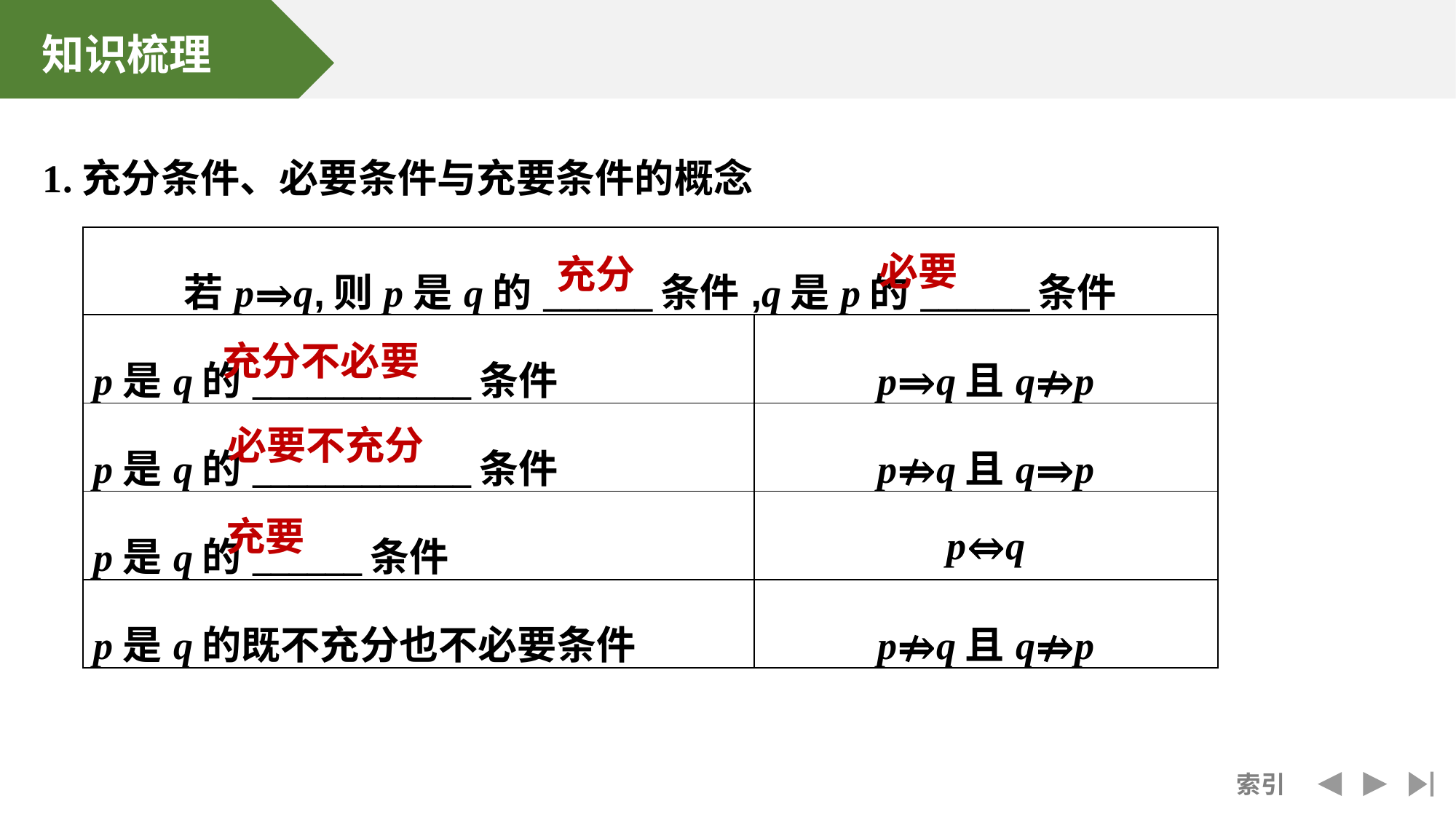

1.充分条件、必要条件与充要条件的概念
| 若p⇒q,则p是q的\_\_\_\_\_\_条件,q是p的\_\_\_\_\_\_条件 |  |
| --- | --- |
| p是q的\_\_\_\_\_\_\_\_\_\_\_\_条件 | p⇒q且q⇏p |
| p是q的\_\_\_\_\_\_\_\_\_\_\_\_条件 | p⇏q且q⇒p |
| p是q的\_\_\_\_\_\_条件 | p⇔q |
| p是q的既不充分也不必要条件 | p⇏q且q⇏p |
必要
充分
充分不必要
必要不充分
充要